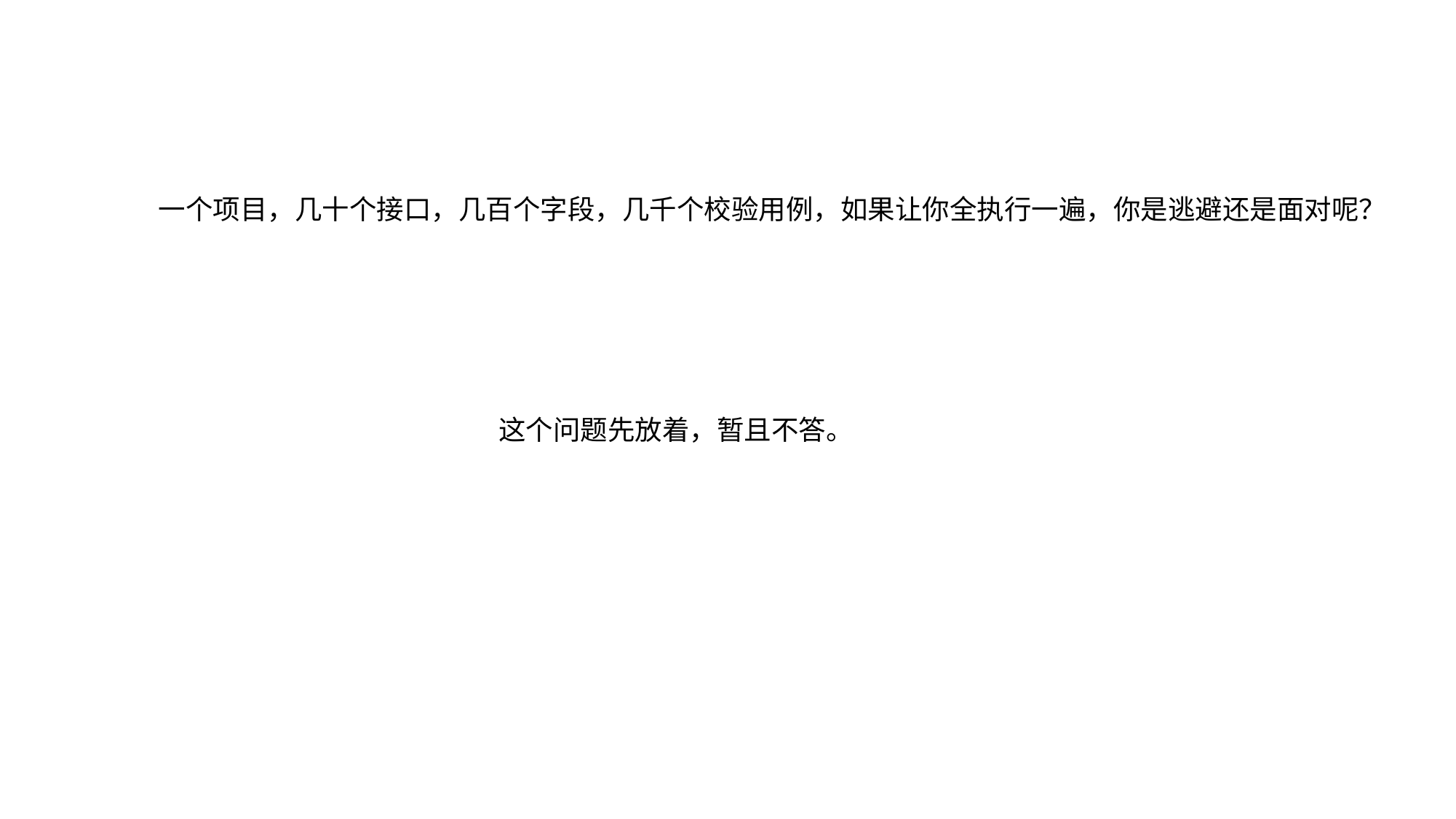

一个项目，几十个接口，几百个字段，几千个校验用例，如果让你全执行一遍，你是逃避还是面对呢？
这个问题先放着，暂且不答。